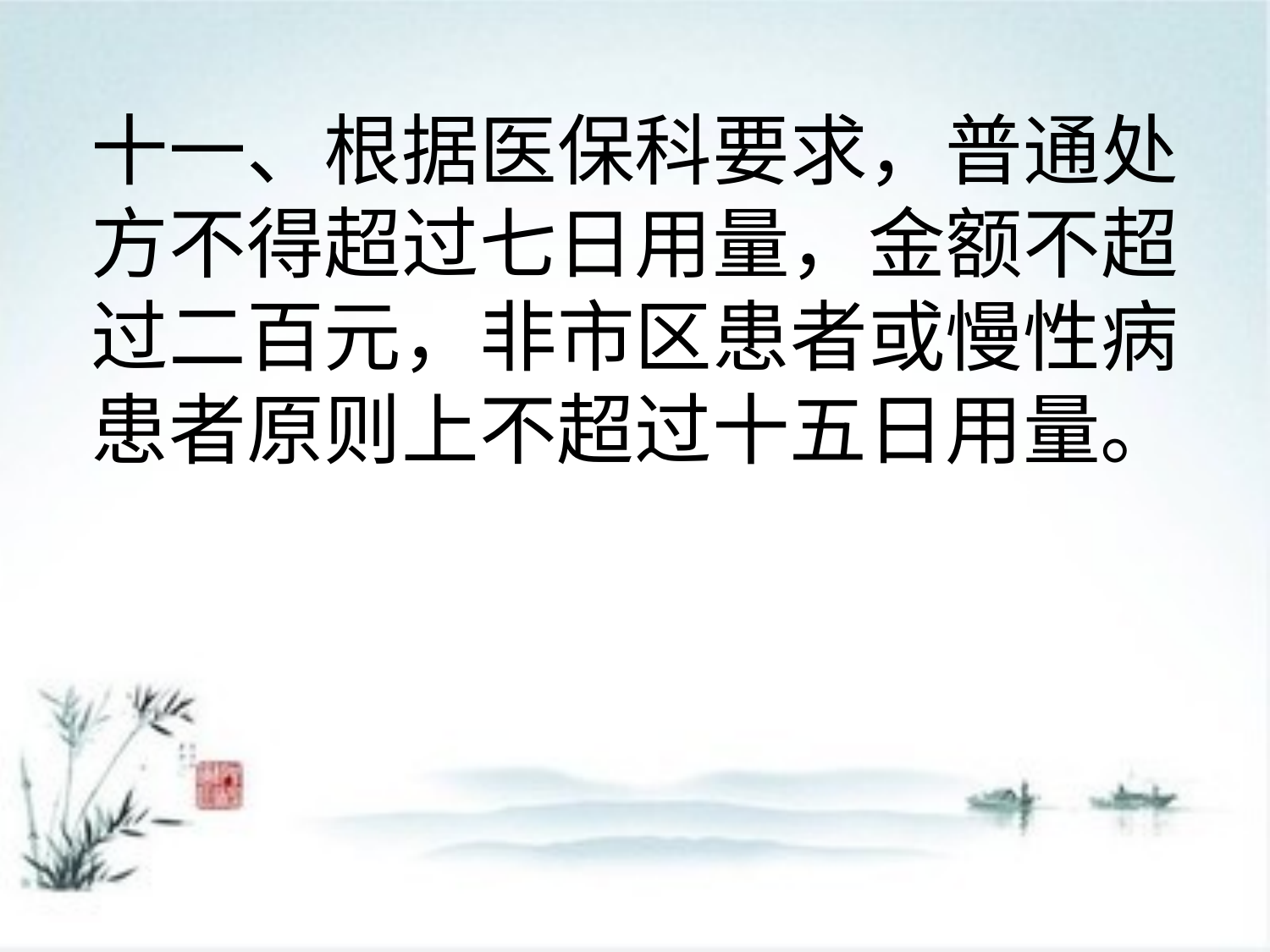

# 十一、根据医保科要求，普通处方不得超过七日用量，金额不超过二百元，非市区患者或慢性病患者原则上不超过十五日用量。